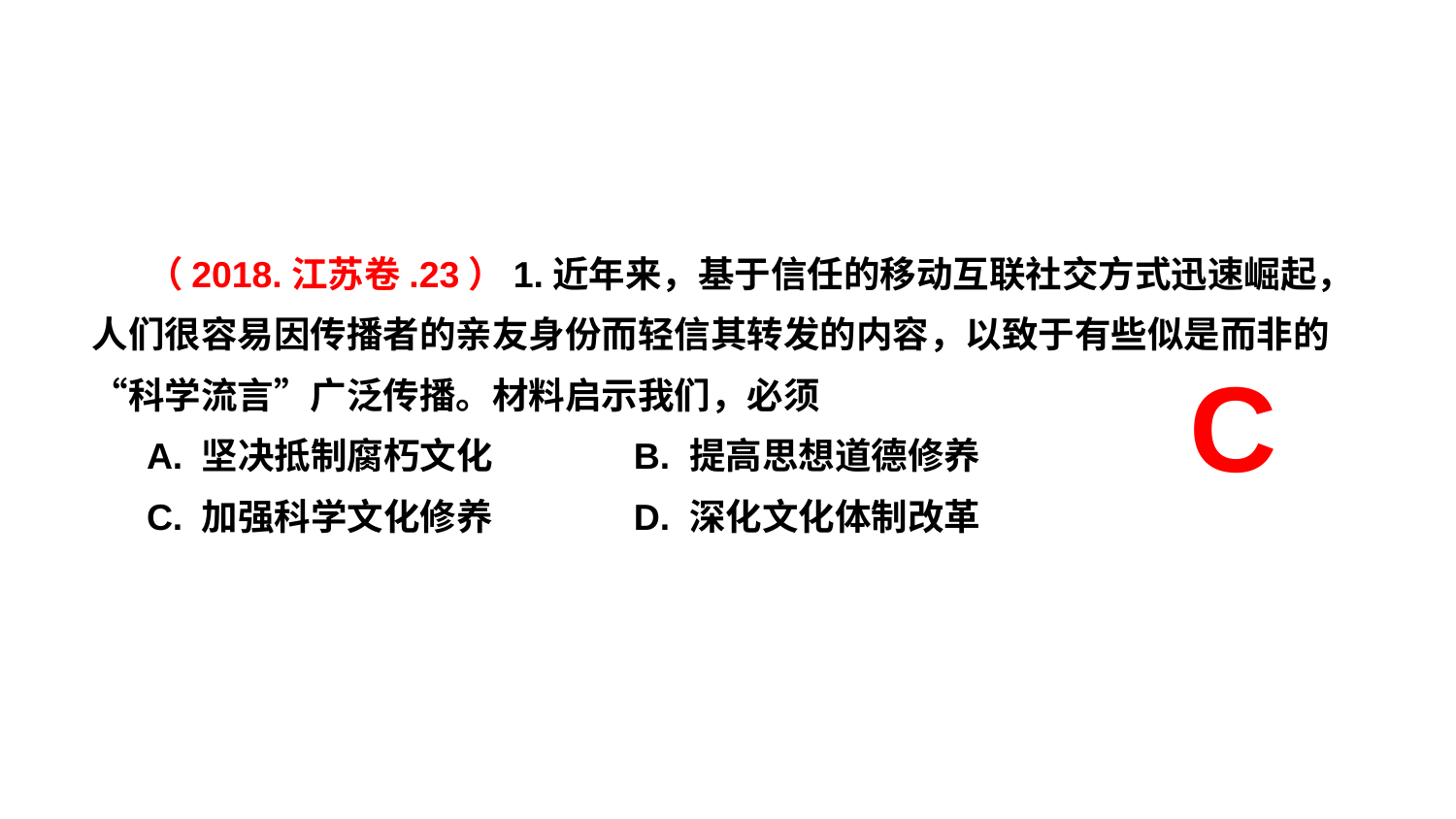

（2018.江苏卷.23）1.近年来，基于信任的移动互联社交方式迅速崛起，人们很容易因传播者的亲友身份而轻信其转发的内容，以致于有些似是而非的“科学流言”广泛传播。材料启示我们，必须
A. 坚决抵制腐朽文化                B. 提高思想道德修养
C. 加强科学文化修养                D. 深化文化体制改革
C